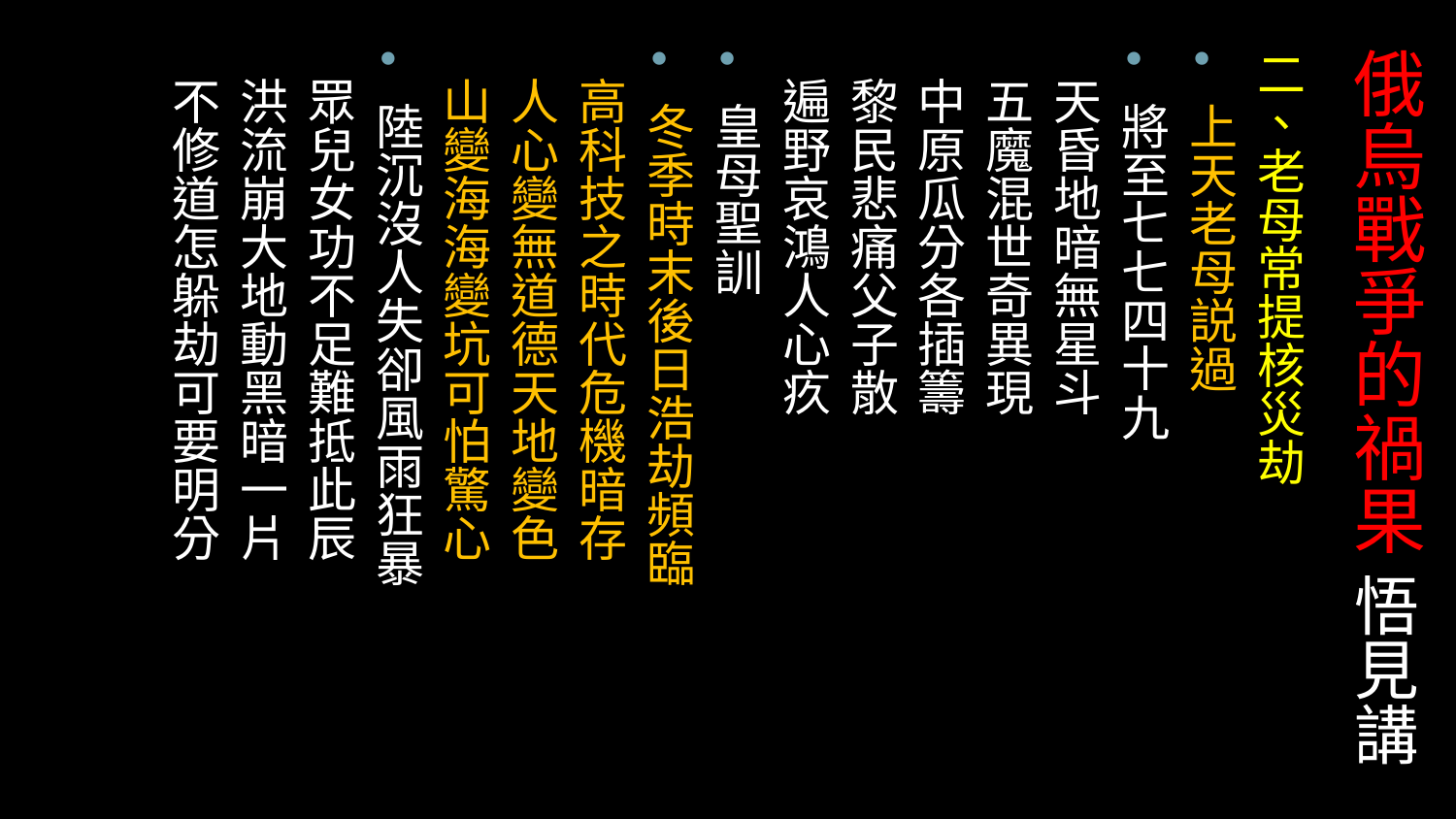

# 俄烏戰爭的禍果 悟見講
二、老母常提核災劫
上天老母説過
將至七七四十九
  天昏地暗無星斗
  五魔混世奇異現
  中原瓜分各插籌
  黎民悲痛父子散
  遍野哀鴻人心疚
皇母聖訓
冬季時末後日浩劫頻臨
  高科技之時代危機暗存
  人心變無道德天地變色
  山變海海變坑可怕驚心
陸沉沒人失卻風雨狂暴
  眾兒女功不足難抵此辰
  洪流崩大地動黑暗一片
  不修道怎躲劫可要明分